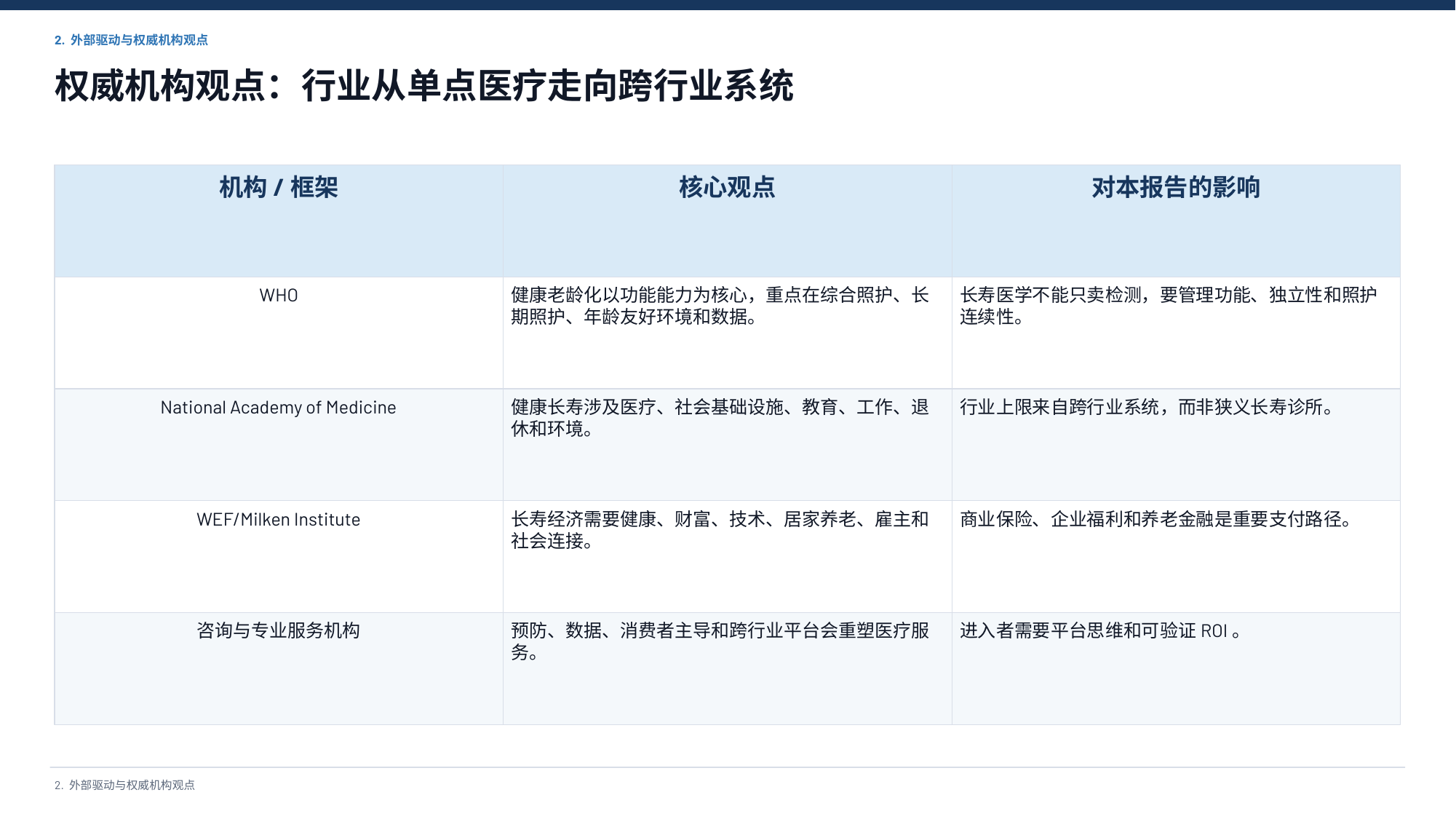

2. 外部驱动与权威机构观点
权威机构观点：行业从单点医疗走向跨行业系统

机构/框架
核心观点
对本报告的影响

WHO
健康老龄化以功能能力为核心，重点在综合照护、长期照护、年龄友好环境和数据。
长寿医学不能只卖检测，要管理功能、独立性和照护连续性。

National Academy of Medicine
健康长寿涉及医疗、社会基础设施、教育、工作、退休和环境。
行业上限来自跨行业系统，而非狭义长寿诊所。

WEF/Milken Institute
长寿经济需要健康、财富、技术、居家养老、雇主和社会连接。
商业保险、企业福利和养老金融是重要支付路径。

咨询与专业服务机构
预防、数据、消费者主导和跨行业平台会重塑医疗服务。
进入者需要平台思维和可验证ROI。

2. 外部驱动与权威机构观点